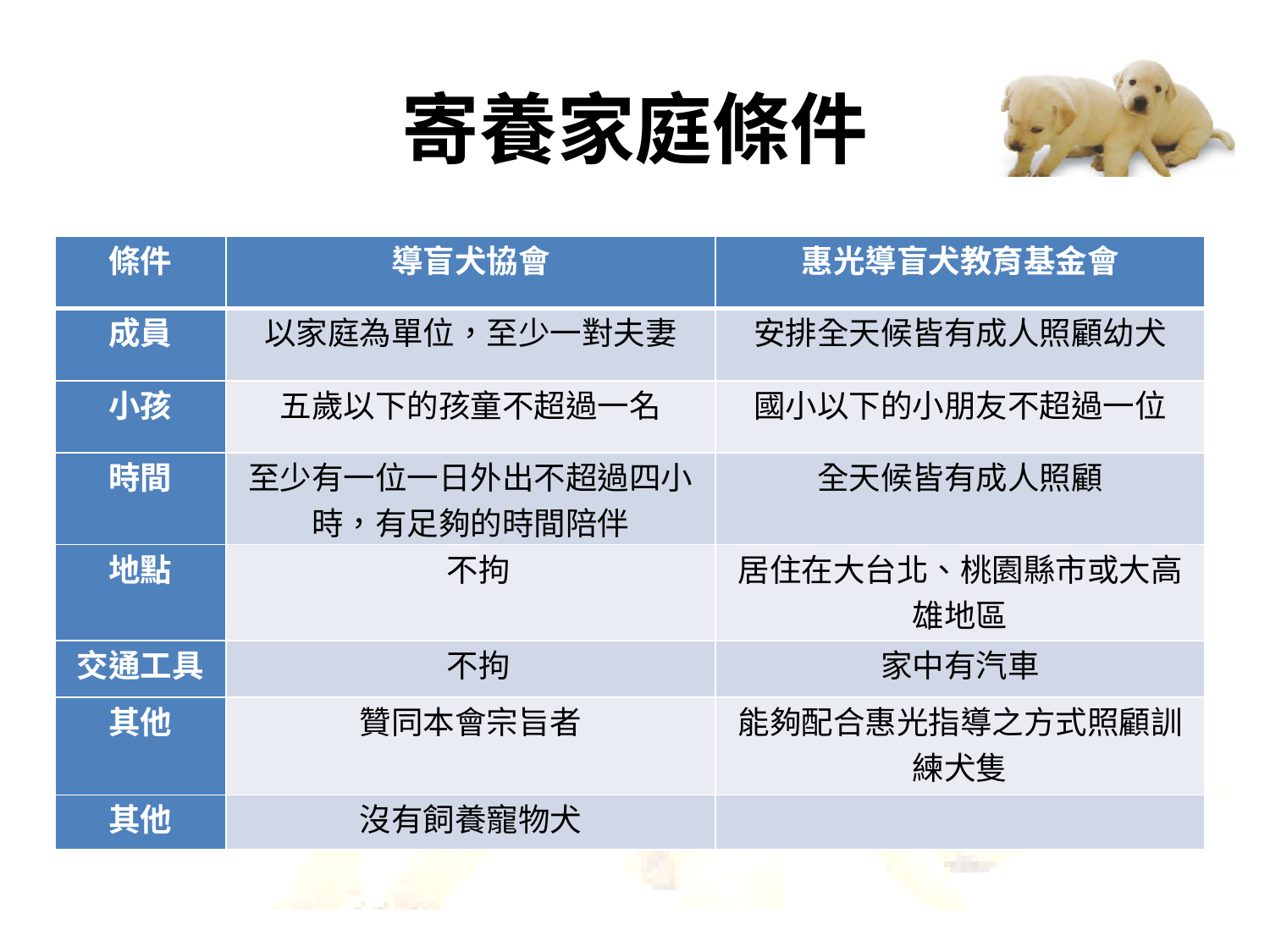

# 寄養家庭條件
| 條件 | 導盲犬協會 | 惠光導盲犬教育基金會 |
| --- | --- | --- |
| 成員 | 以家庭為單位，至少一對夫妻 | 安排全天候皆有成人照顧幼犬 |
| 小孩 | 五歲以下的孩童不超過一名 | 國小以下的小朋友不超過一位 |
| 時間 | 至少有一位一日外出不超過四小時，有足夠的時間陪伴 | 全天候皆有成人照顧 |
| 地點 | 不拘 | 居住在大台北、桃園縣市或大高雄地區 |
| 交通工具 | 不拘 | 家中有汽車 |
| 其他 | 贊同本會宗旨者 | 能夠配合惠光指導之方式照顧訓練犬隻 |
| 其他 | 沒有飼養寵物犬 |  |